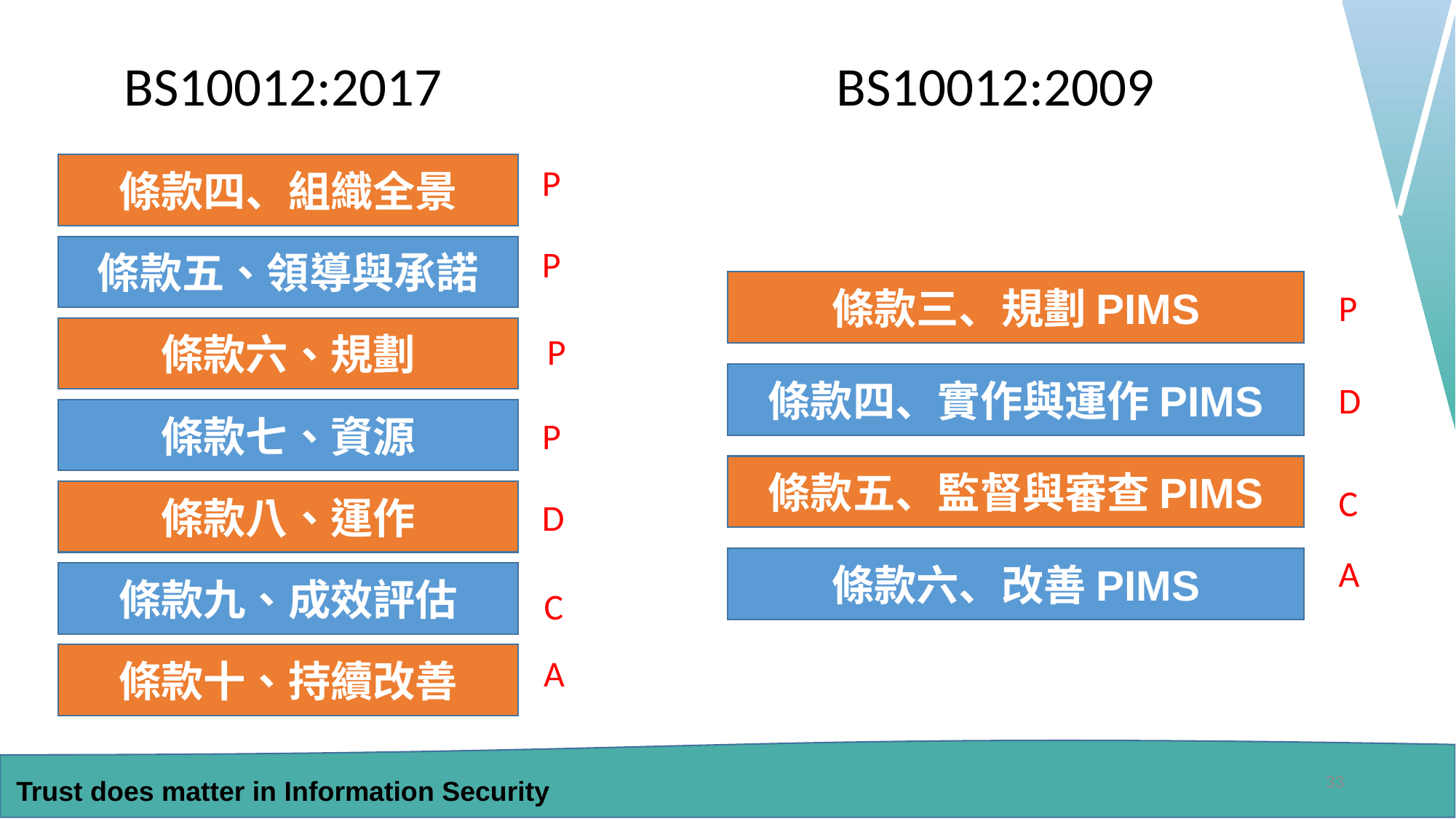

BS10012:2017
BS10012:2009
條款四、組織全景
P
條款五、領導與承諾
P
條款三、規劃PIMS
P
條款六、規劃
P
條款四、實作與運作PIMS
D
條款七、資源
P
條款五、監督與審查PIMS
C
條款八、運作
D
A
條款六、改善PIMS
條款九、成效評估
C
條款十、持續改善
A
33